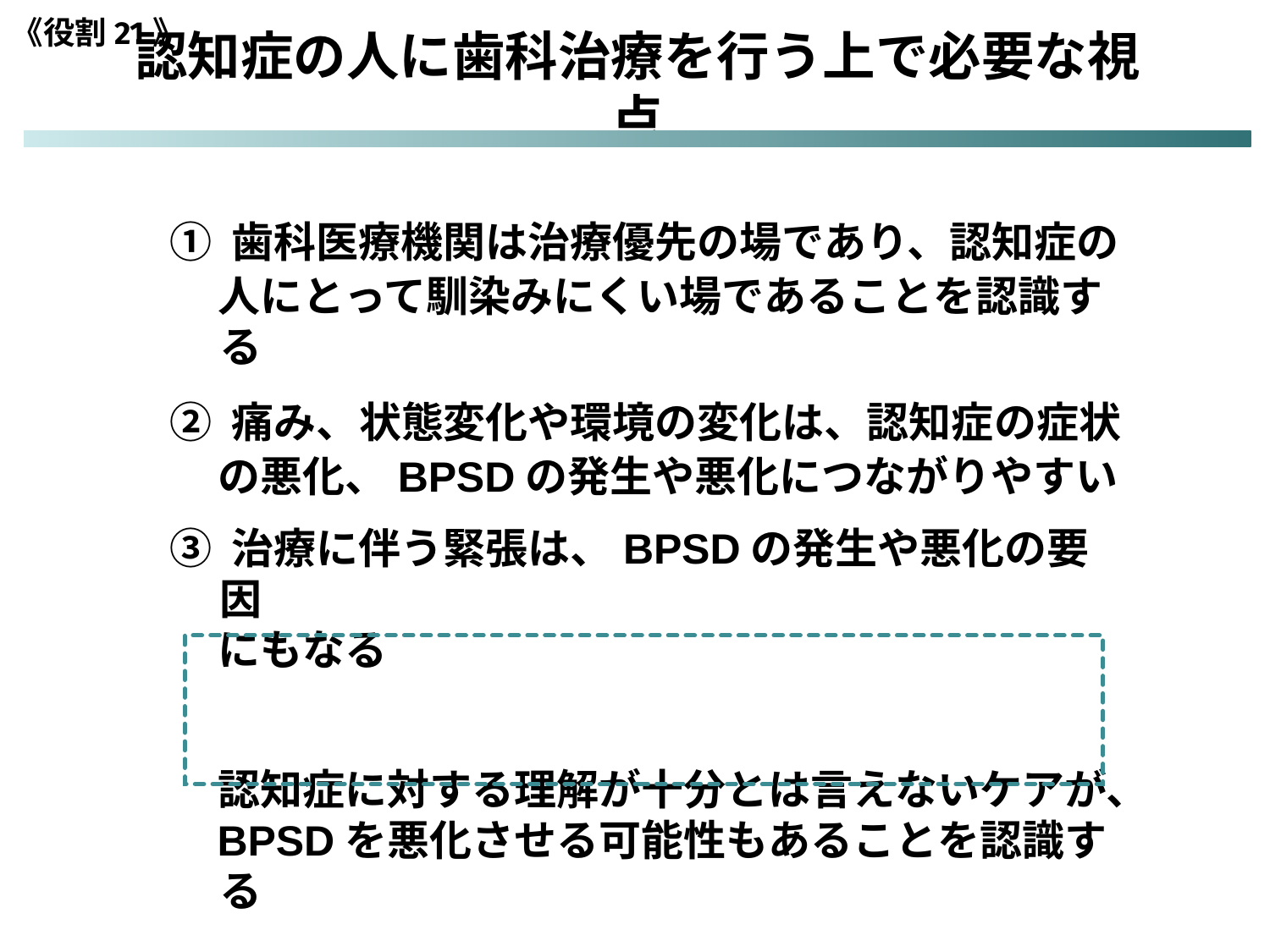

《役割21》
認知症の人に歯科治療を行う上で必要な視点

① 歯科医療機関は治療優先の場であり、認知症の
    人にとって馴染みにくい場であることを認識する

② 痛み、状態変化や環境の変化は、認知症の症状
    の悪化、BPSDの発生や悪化につながりやすい

③ 治療に伴う緊張は、BPSDの発生や悪化の要因
    にもなる

    認知症に対する理解が十分とは言えないケアが、
    BPSDを悪化させる可能性もあることを認識する